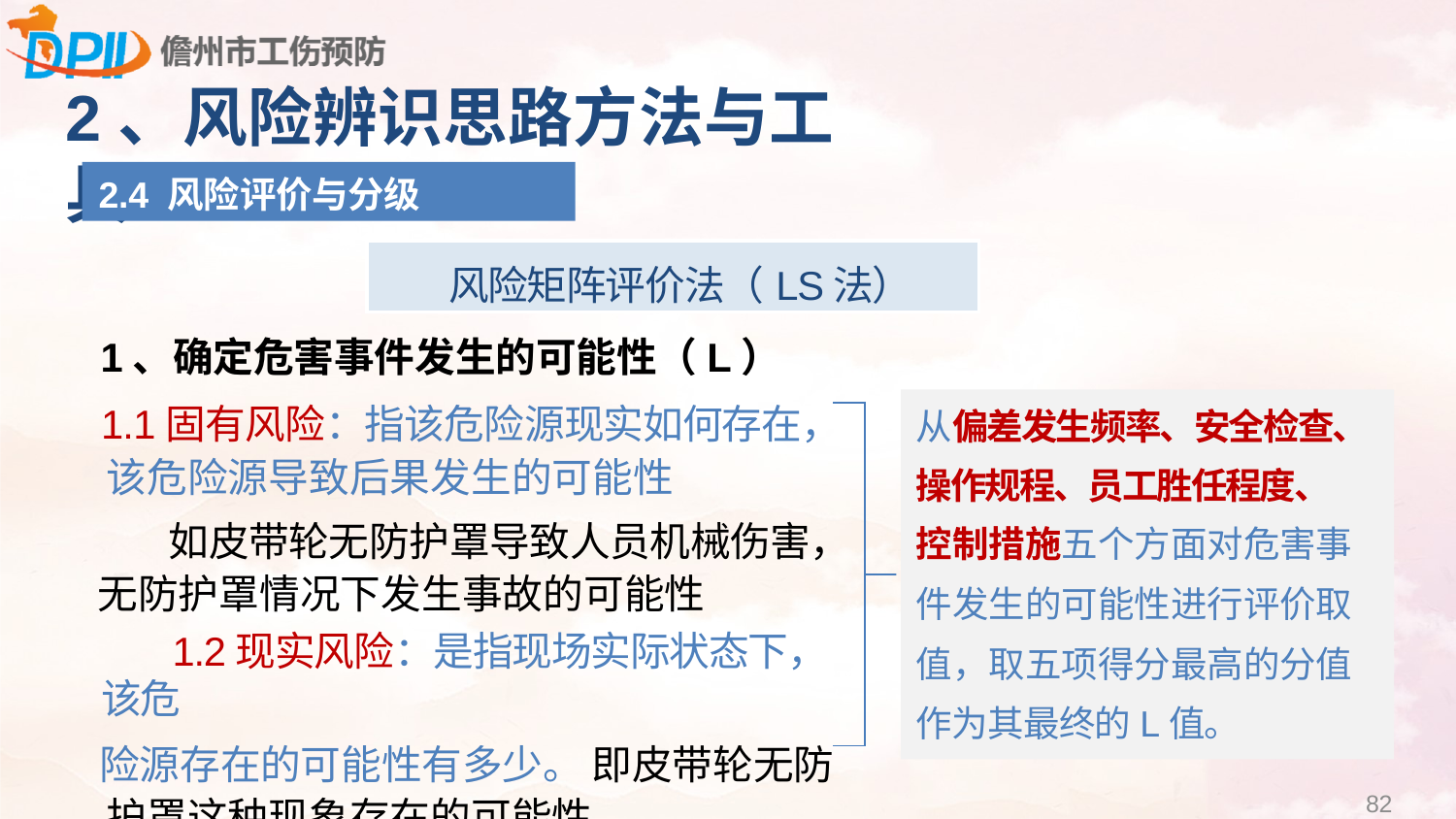

2、风险辨识思路方法与工具

2.4 风险评价与分级
| 风险矩阵评价法（LS法） |
| --- |

1、确定危害事件发生的可能性（L）
1.1固有风险：指该危险源现实如何存在，   该危险源导致后果发生的可能性
如皮带轮无防护罩导致人员机械伤害， 无防护罩情况下发生事故的可能性
1.2现实风险：是指现场实际状态下， 该危
险源存在的可能性有多少。 即皮带轮无防   护罩这种现象存在的可能性

从偏差发生频率、安全检查、
操作规程、员工胜任程度、
控制措施五个方面对危害事
件发生的可能性进行评价取     值，取五项得分最高的分值     作为其最终的L值。

82